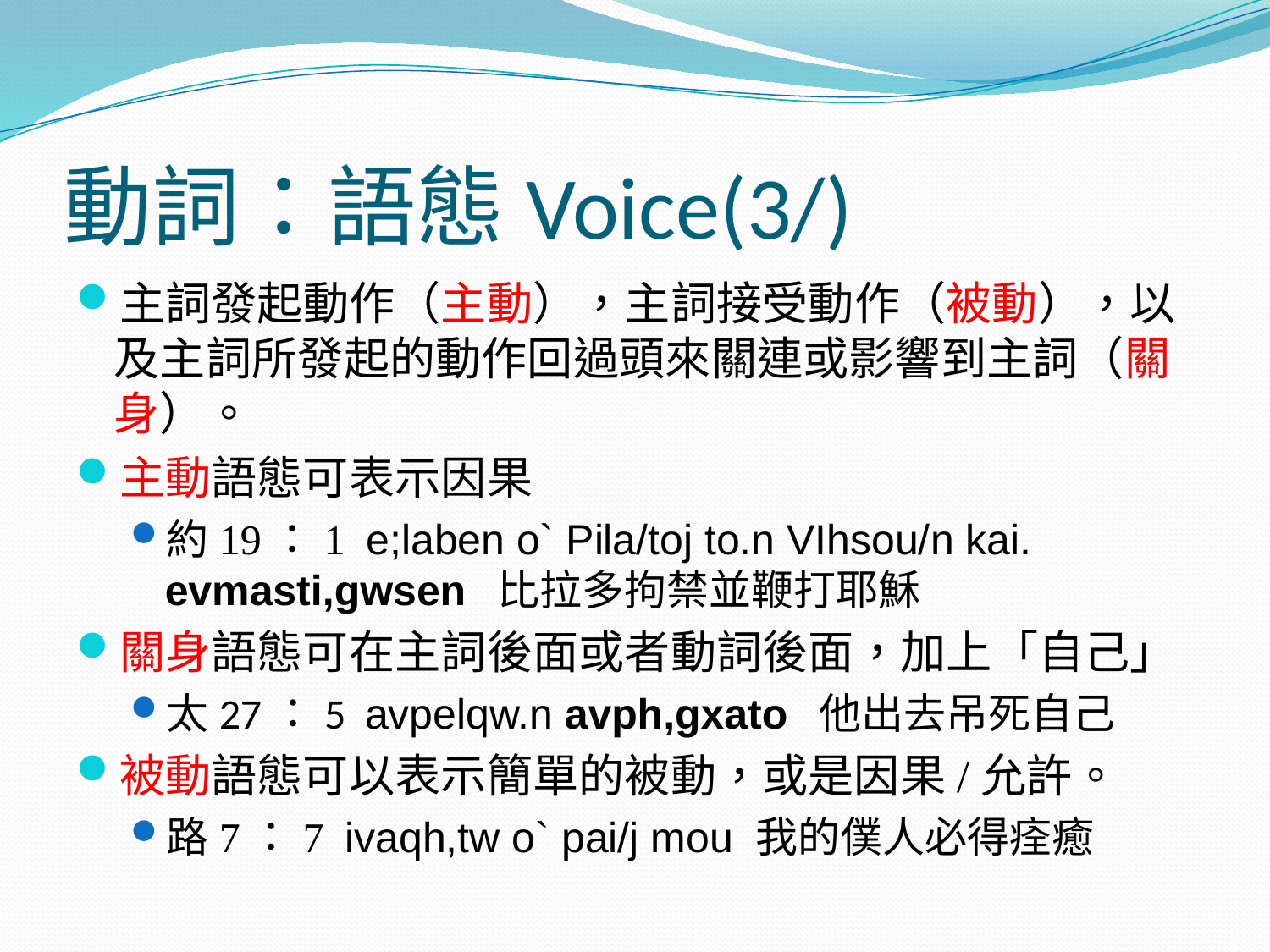

# 動詞：語態Voice(3/)
主詞發起動作（主動），主詞接受動作（被動），以及主詞所發起的動作回過頭來關連或影響到主詞（關身）。
主動語態可表示因果
約19：1  e;laben o` Pila/toj to.n VIhsou/n kai. evmasti,gwsen  比拉多拘禁並鞭打耶穌
關身語態可在主詞後面或者動詞後面，加上「自己」
太27：5  avpelqw.n avph,gxato  他出去吊死自己
被動語態可以表示簡單的被動，或是因果/允許。
路7：7  ivaqh,tw o` pai/j mou 我的僕人必得痊癒